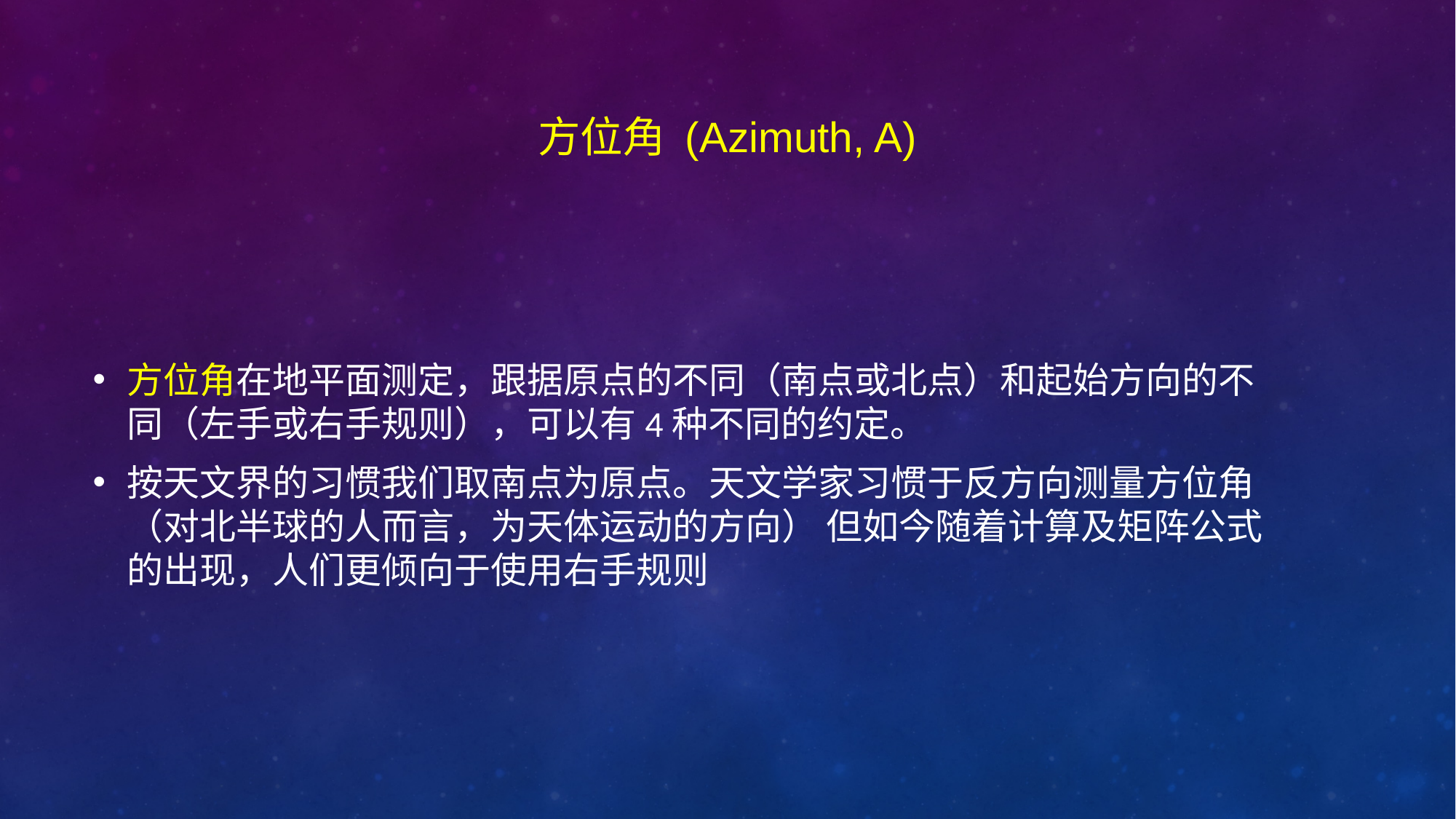

方位角 (Azimuth, A)
方位角在地平面测定，跟据原点的不同（南点或北点）和起始方向的不同（左手或右手规则），可以有4种不同的约定。
按天文界的习惯我们取南点为原点。天文学家习惯于反方向测量方位角（对北半球的人而言，为天体运动的方向） 但如今随着计算及矩阵公式的出现，人们更倾向于使用右手规则